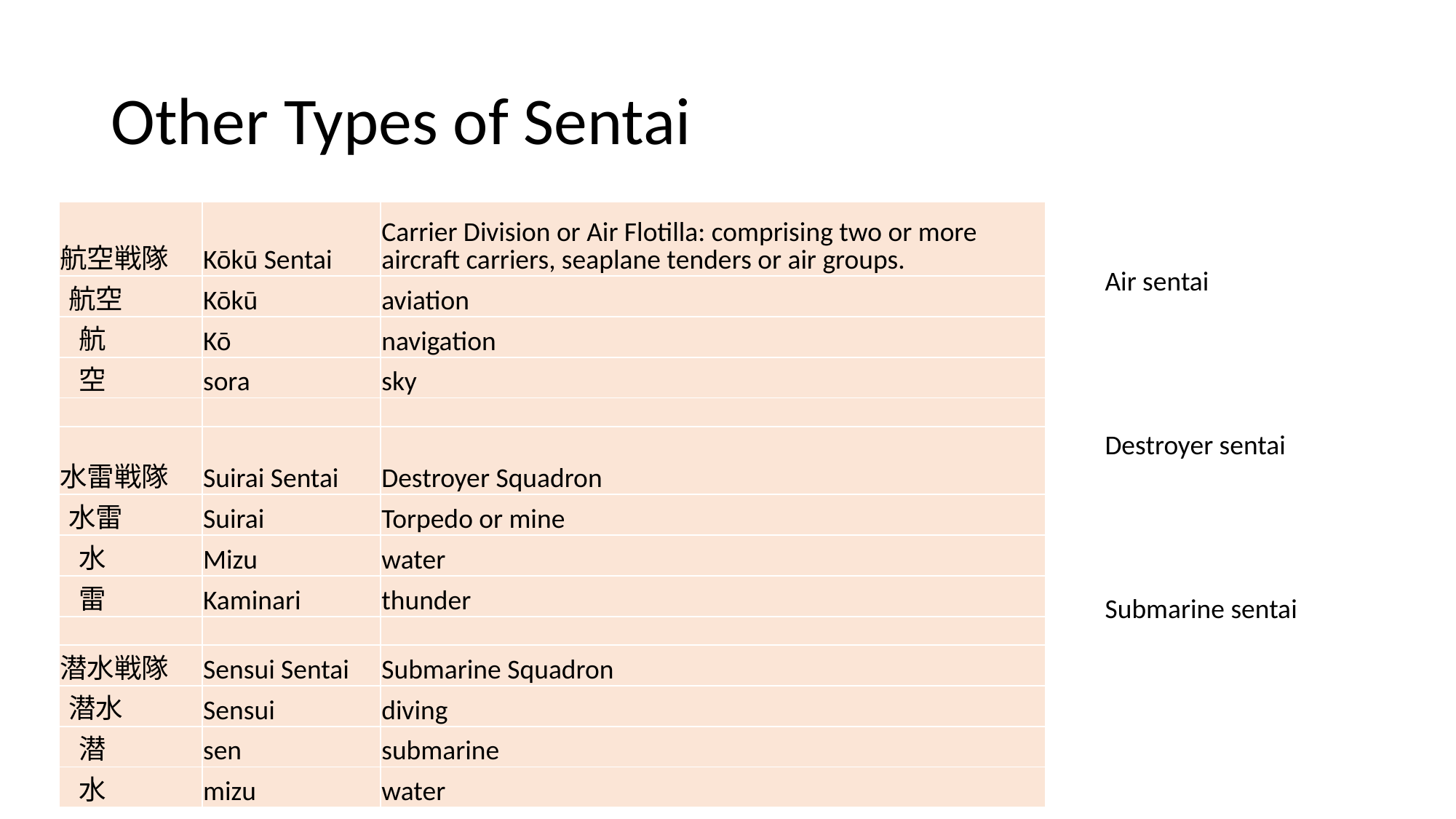

# Other Types of Sentai
| 航空戦隊 | Kōkū Sentai | Carrier Division or Air Flotilla: comprising two or more aircraft carriers, seaplane tenders or air groups. |
| --- | --- | --- |
| 航空 | Kōkū | aviation |
| 航 | Kō | navigation |
| 空 | sora | sky |
|  |  |  |
| 水雷戦隊 | Suirai Sentai | Destroyer Squadron |
| 水雷 | Suirai | Torpedo or mine |
| 水 | Mizu | water |
| 雷 | Kaminari | thunder |
|  |  |  |
| 潜水戦隊 | Sensui Sentai | Submarine Squadron |
| 潜水 | Sensui | diving |
| 潜 | sen | submarine |
| 水 | mizu | water |
Air sentai

Destroyer sentai

Submarine sentai